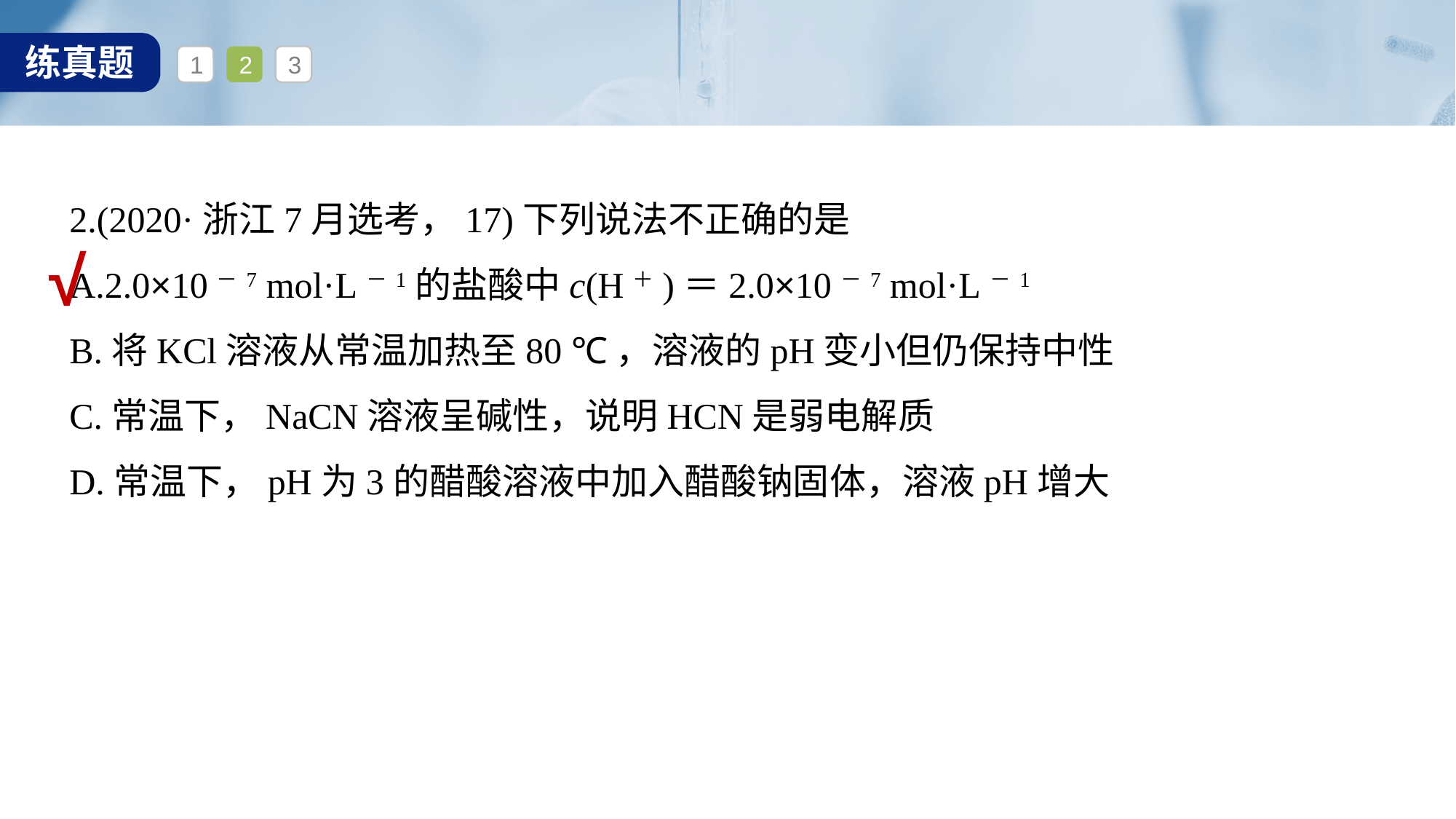

1
2
3
2.(2020·浙江7月选考，17)下列说法不正确的是
A.2.0×10－7 mol·L－1的盐酸中c(H＋)＝2.0×10－7 mol·L－1
B.将KCl溶液从常温加热至80 ℃，溶液的pH变小但仍保持中性
C.常温下，NaCN溶液呈碱性，说明HCN是弱电解质
D.常温下，pH为3的醋酸溶液中加入醋酸钠固体，溶液pH增大
√